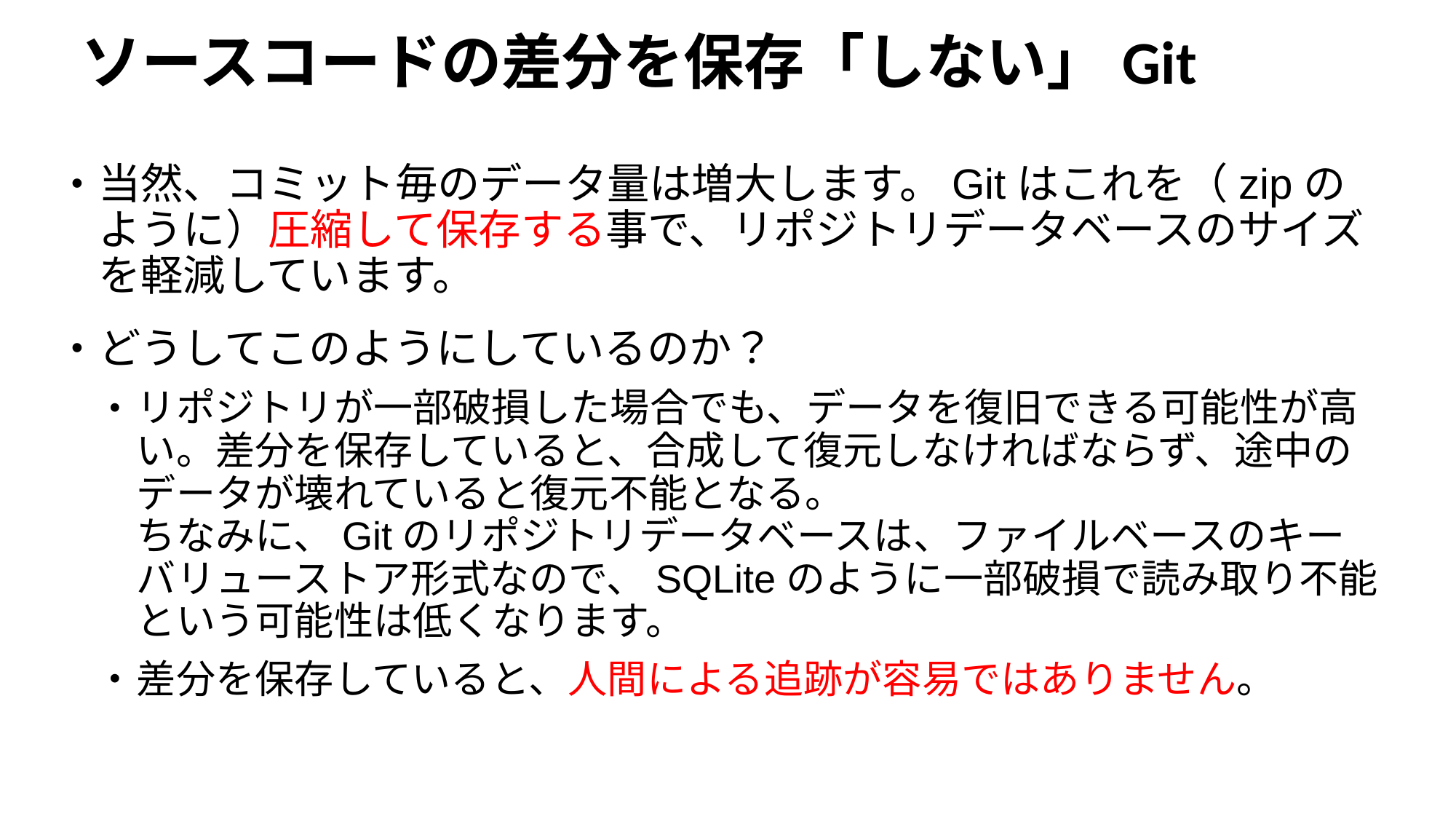

# ソースコードの差分を保存「しない」Git
当然、コミット毎のデータ量は増大します。Gitはこれを（zipのように）圧縮して保存する事で、リポジトリデータベースのサイズを軽減しています。
どうしてこのようにしているのか？
リポジトリが一部破損した場合でも、データを復旧できる可能性が高い。差分を保存していると、合成して復元しなければならず、途中のデータが壊れていると復元不能となる。
ちなみに、Gitのリポジトリデータベースは、ファイルベースのキーバリューストア形式なので、SQLiteのように一部破損で読み取り不能という可能性は低くなります。
差分を保存していると、人間による追跡が容易ではありません。